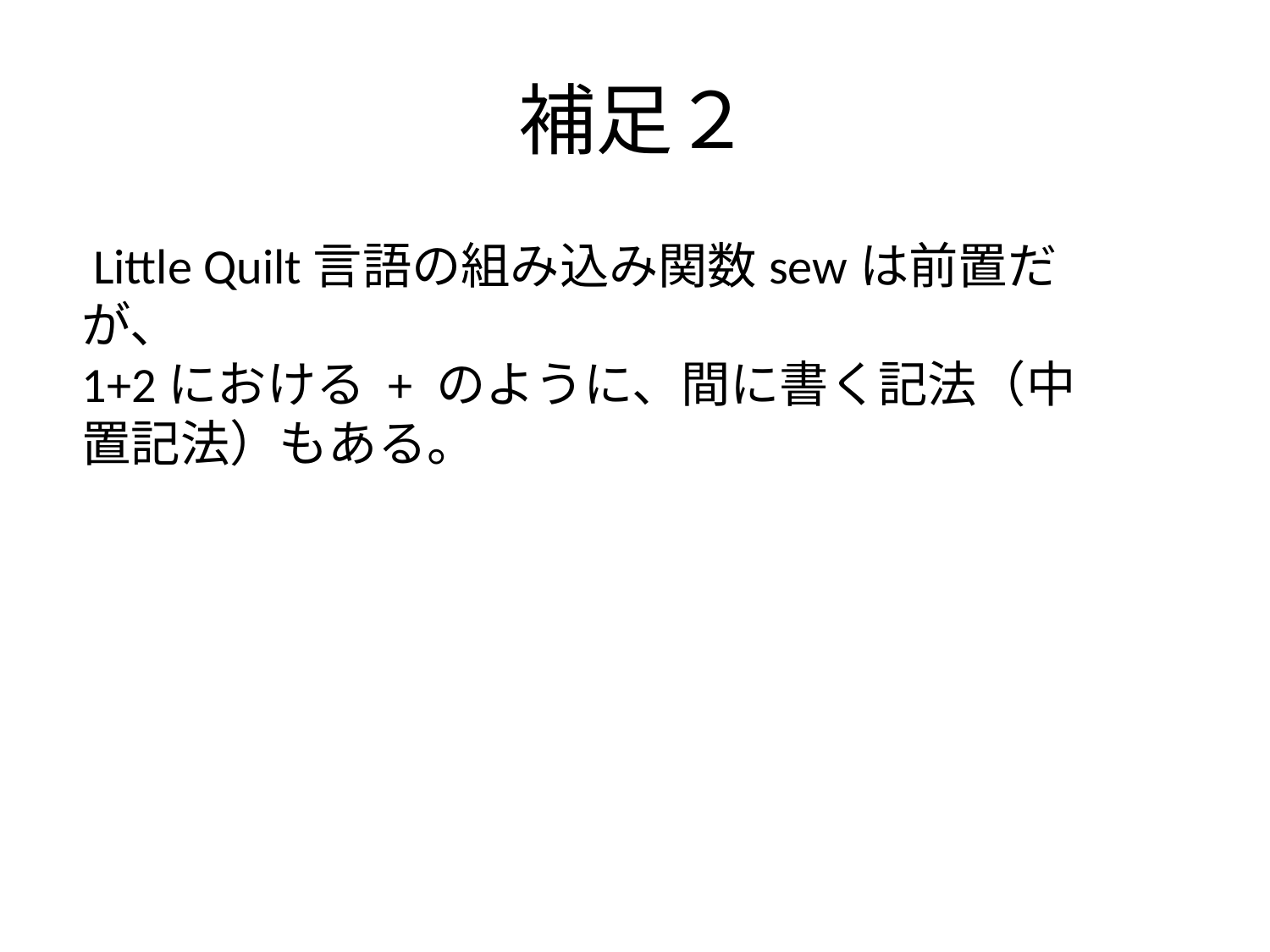

# 補足２
 Little Quilt言語の組み込み関数sewは前置だが、
1+2における + のように、間に書く記法（中置記法）もある。